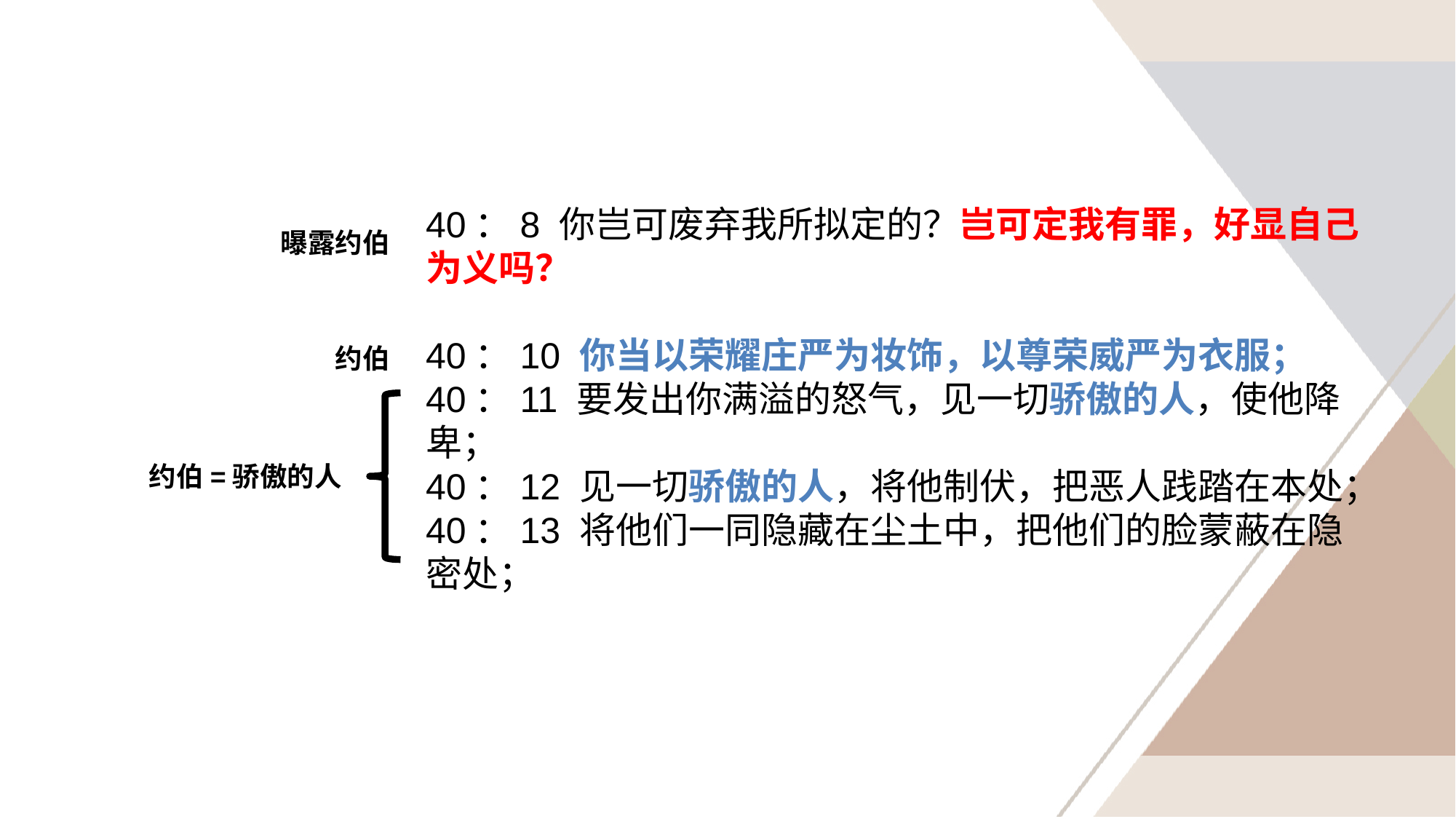

40：8 你岂可废弃我所拟定的？岂可定我有罪，好显自己为义吗？

40：10 你当以荣耀庄严为妆饰，以尊荣威严为衣服；
40：11 要发出你满溢的怒气，见一切骄傲的人，使他降卑；
40：12 见一切骄傲的人，将他制伏，把恶人践踏在本处；
40：13 将他们一同隐藏在尘土中，把他们的脸蒙蔽在隐密处；
曝露约伯
约伯

约伯=骄傲的人